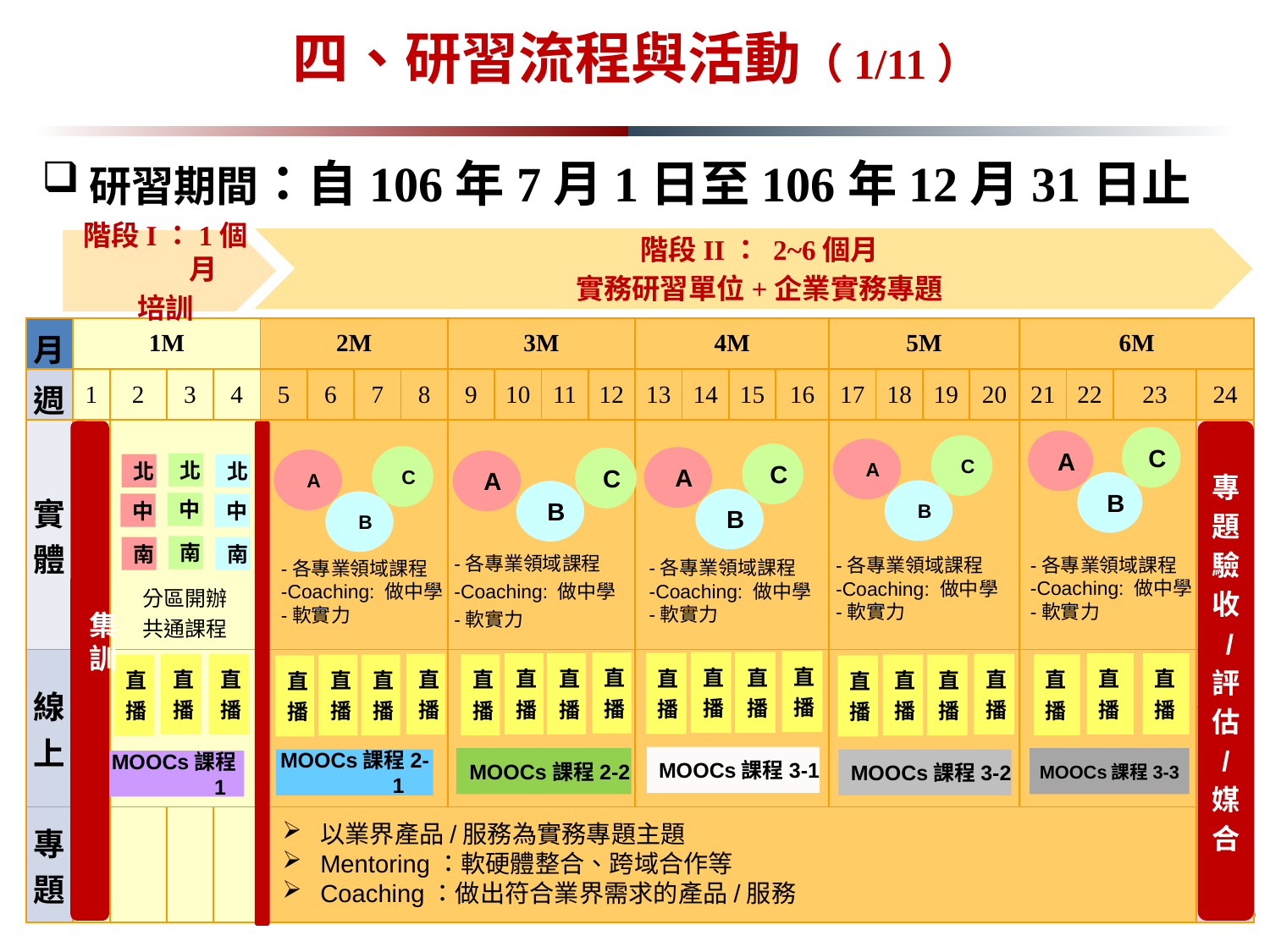

# 四、研習流程與活動（1/11）
研習期間：自106年7月1日至106年12月31日止
階段II： 2~6個月
實務研習單位+企業實務專題
階段I：1個月
培訓
| 月 | 1M |  |  |  | 2M |  |  |  | 3M |  |  |  | 4M |  |  |  | 5M |  |  |  | 6M |  |  |  |
| --- | --- | --- | --- | --- | --- | --- | --- | --- | --- | --- | --- | --- | --- | --- | --- | --- | --- | --- | --- | --- | --- | --- | --- | --- |
| 週 | 1 | 2 | 3 | 4 | 5 | 6 | 7 | 8 | 9 | 10 | 11 | 12 | 13 | 14 | 15 | 16 | 17 | 18 | 19 | 20 | 21 | 22 | 23 | 24 |
| 實體 |  | 分區開辦 共通課程 |  |  |  |  |  |  | -各專業領域課程 -Coaching: 做中學 -軟實力 |  |  |  |  |  |  |  |  |  |  |  |  |  |  |  |
| 線上 |  |  |  |  |  |  |  |  |  |  |  |  |  |  |  |  |  |  |  |  |  |  |  |  |
|  |  |  |  |  |  |  |  |  |  |  |  |  |  |  |  |  |  |  |  |  |  |  |  |  |
| 專題 |  |  |  |  |  |  |  |  |  |  |  |  |  |  |  |  |  |  |  |  |  |  |  |  |

C
A
B
-各專業領域課程
-Coaching: 做中學
-軟實力
C
A
B
-各專業領域課程
-Coaching: 做中學
-軟實力
C
A
B
-各專業領域課程
-Coaching: 做中學
-軟實力
C
A
B
-各專業領域課程
-Coaching: 做中學
-軟實力
C
A
北
中
南
北
中
南
北
中
南
專
題
驗
收
 /
評
估
/
媒
合
B
集訓
直
播
直
播
直
播
直
播
MOOCs課程3-1
直
播
直
播
直
播
直
播
MOOCs課程2-2
直
播
直
播
直
播
MOOCs課程3-3
直
播
直
播
直
播
直
播
直
播
直
播
MOOCs課程2-1
直
播
直
播
直
播
直
播
MOOCs課程3-2
直
播
MOOCs課程1
以業界產品/服務為實務專題主題
Mentoring：軟硬體整合、跨域合作等
Coaching：做出符合業界需求的產品/服務